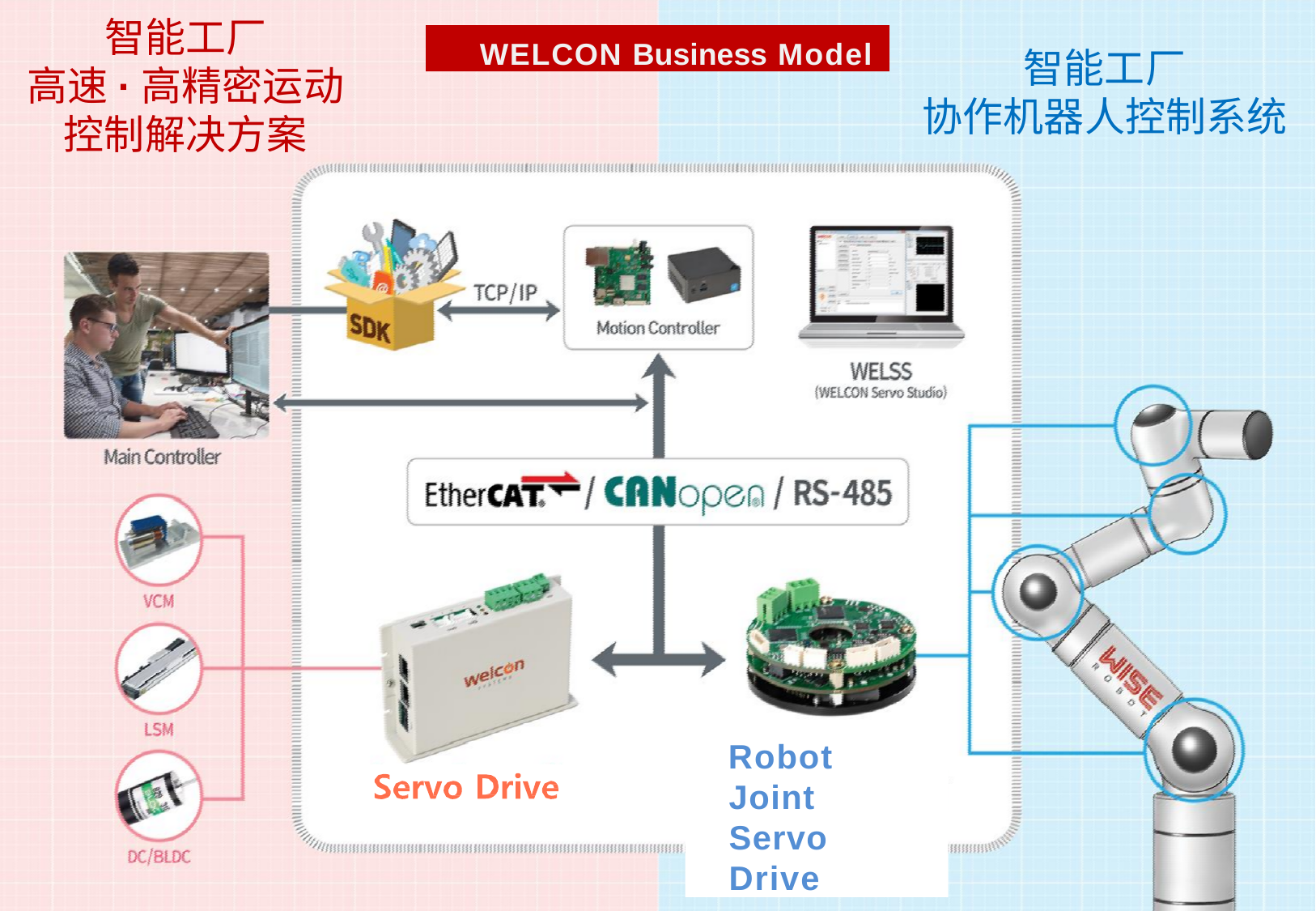

# 智能工厂
高速·高精密运动 控制解决方案
WELCON Business Model
智能工厂
协作机器人控制系统
Robot Joint  Servo Drive